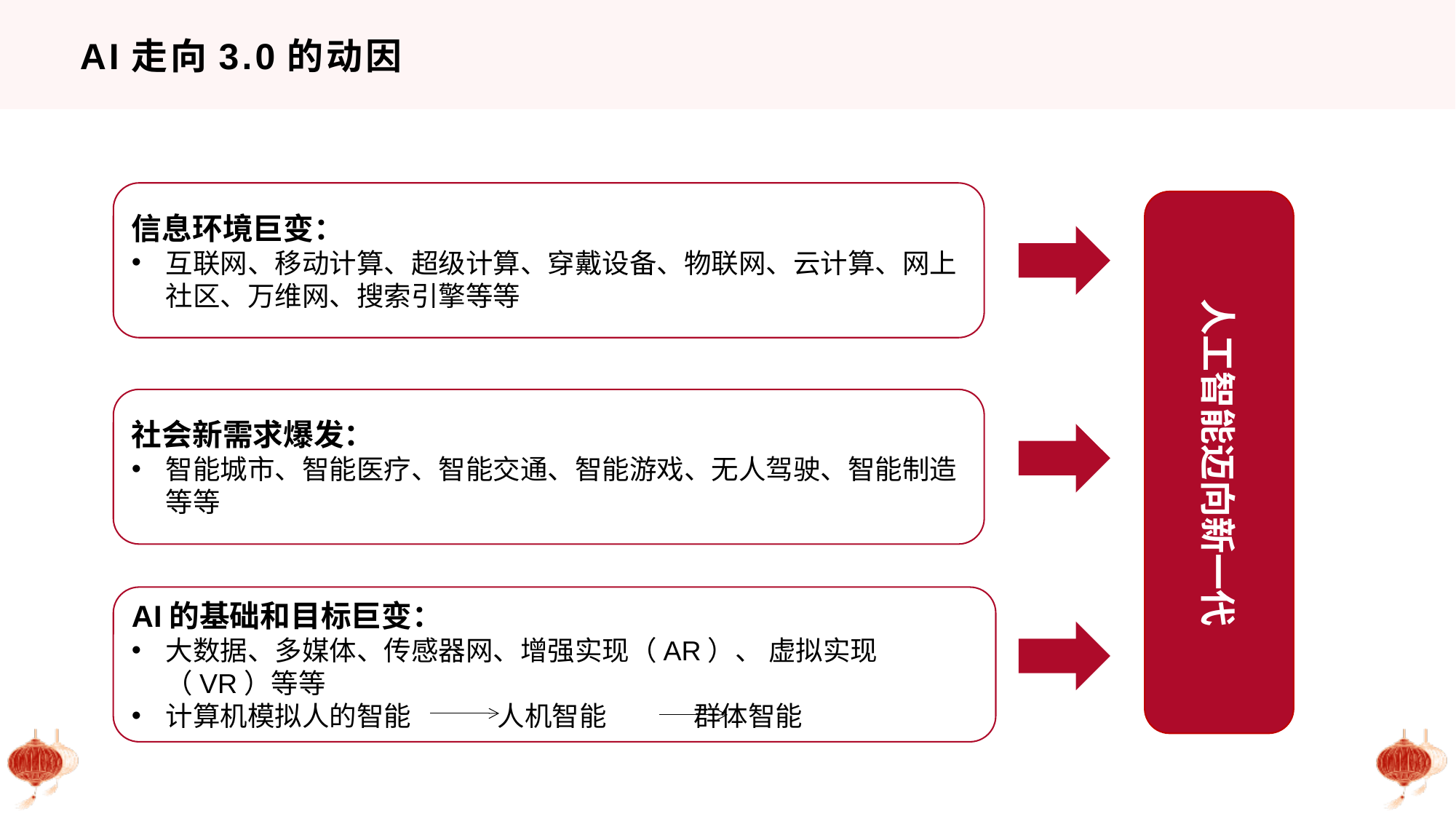

# AI走向3.0的动因
信息环境巨变：
互联网、移动计算、超级计算、穿戴设备、物联网、云计算、网上社区、万维网、搜索引擎等等
人工智能迈向新一代

社会新需求爆发：
智能城市、智能医疗、智能交通、智能游戏、无人驾驶、智能制造等等

AI的基础和目标巨变：
大数据、多媒体、传感器网、增强实现（AR）、 虚拟实现（VR）等等
计算机模拟人的智能              人机智能              群体智能